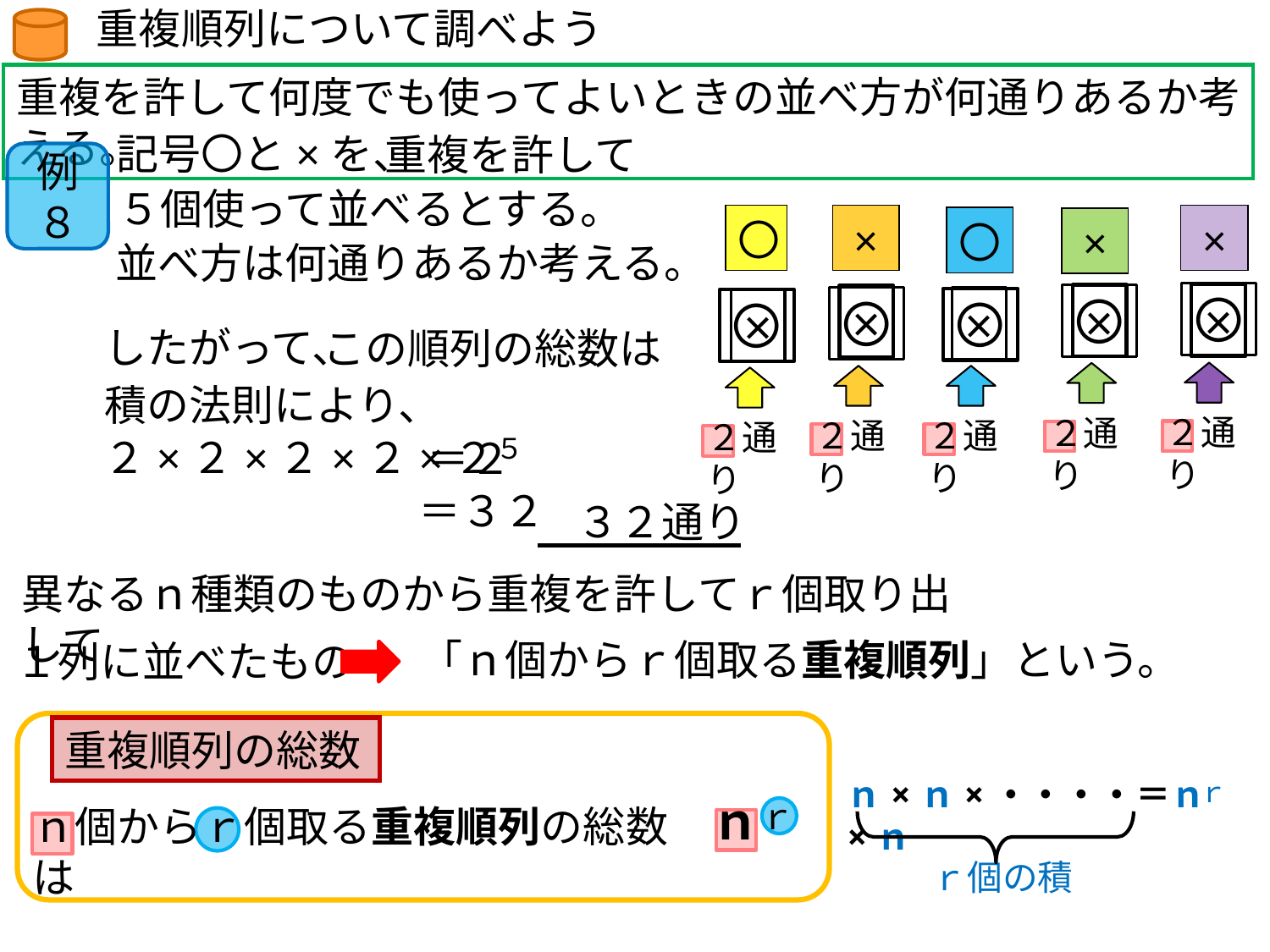

重複順列について調べよう

重複を許して何度でも使ってよいときの並べ方が何通りあるか考える。
記号〇と×を、
重複を許して
例８
５個使って並べるとする。
〇
×
×
〇
×
並べ方は何通りあるか考える。
〇
×
〇
×
×
〇
×
〇
×
〇
したがって、
この順列の総数は

積の法則により、
２通り

２通り

２通り

２通り

２通り

５
＝２
２×２×２×２×２
＝３２
３２通り
異なるｎ種類のものから重複を許してｒ個取り出して
「ｎ個からｒ個取る重複順列」という。
１列に並べたもの

重複順列の総数
ｎ×ｎ×・・・・×ｎ
＝ｎ
ｒ
ｎ
ｒ
ｎ個からｒ個取る重複順列の総数は

ｒ個の積